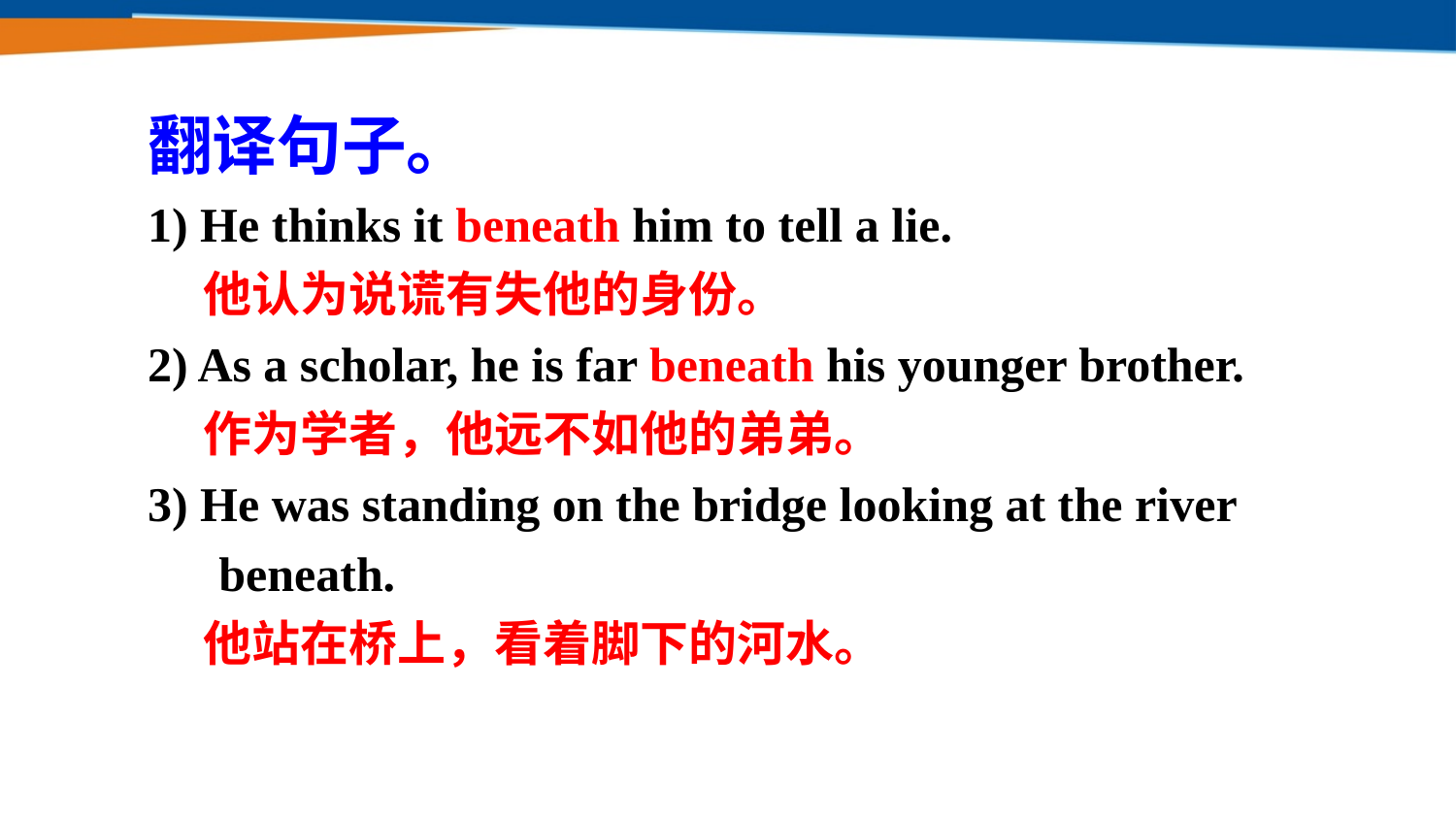

翻译句子。
1) He thinks it beneath him to tell a lie.
    他认为说谎有失他的身份。
2) As a scholar, he is far beneath his younger brother.
    作为学者，他远不如他的弟弟。
3) He was standing on the bridge looking at the river beneath.
    他站在桥上，看着脚下的河水。